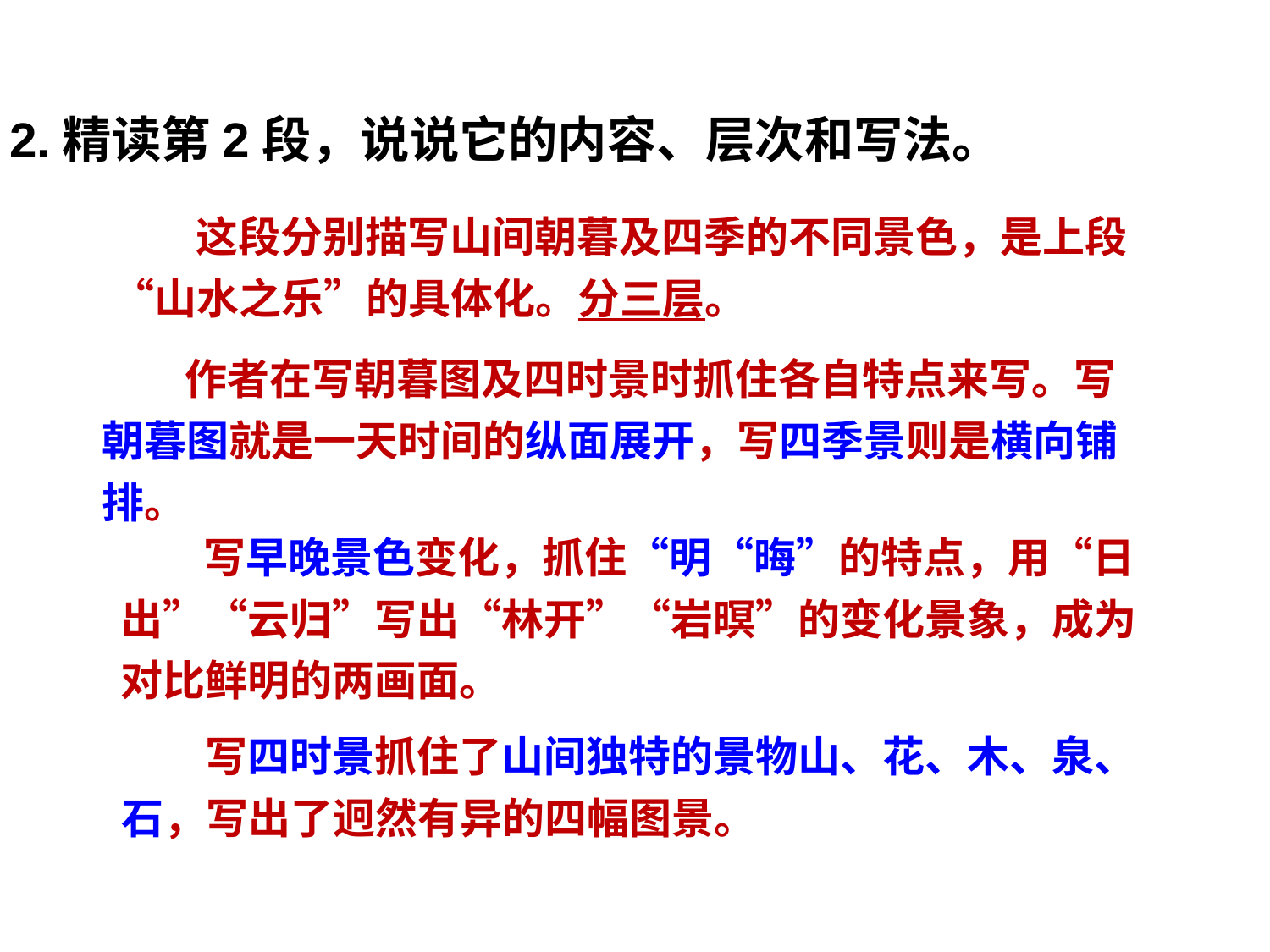

2.精读第2段，说说它的内容、层次和写法。
这段分别描写山间朝暮及四季的不同景色，是上段“山水之乐”的具体化。分三层。
作者在写朝暮图及四时景时抓住各自特点来写。写朝暮图就是一天时间的纵面展开，写四季景则是横向铺排。
写早晚景色变化，抓住“明“晦”的特点，用“日出”“云归”写出“林开”“岩暝”的变化景象，成为对比鲜明的两画面。
写四时景抓住了山间独特的景物山、花、木、泉、石，写出了迥然有异的四幅图景。